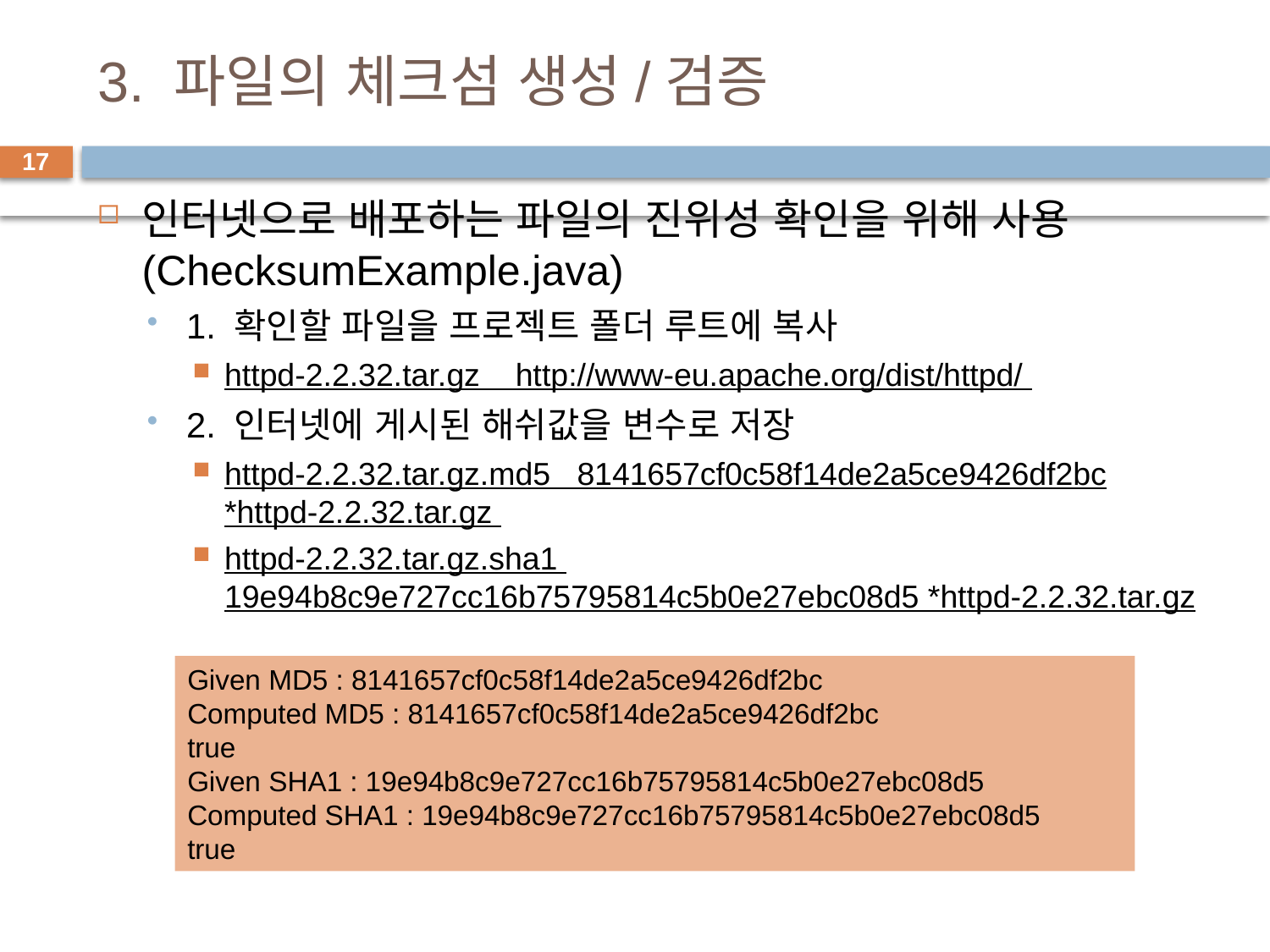

# 3. 파일의 체크섬 생성/검증
17
인터넷으로 배포하는 파일의 진위성 확인을 위해 사용 (ChecksumExample.java)
1. 확인할 파일을 프로젝트 폴더 루트에 복사
httpd-2.2.32.tar.gz    http://www-eu.apache.org/dist/httpd/
2. 인터넷에 게시된 해쉬값을 변수로 저장
httpd-2.2.32.tar.gz.md5   8141657cf0c58f14de2a5ce9426df2bc *httpd-2.2.32.tar.gz
httpd-2.2.32.tar.gz.sha1  19e94b8c9e727cc16b75795814c5b0e27ebc08d5 *httpd-2.2.32.tar.gz
Given MD5 : 8141657cf0c58f14de2a5ce9426df2bc
Computed MD5 : 8141657cf0c58f14de2a5ce9426df2bc
true
Given SHA1 : 19e94b8c9e727cc16b75795814c5b0e27ebc08d5
Computed SHA1 : 19e94b8c9e727cc16b75795814c5b0e27ebc08d5
true